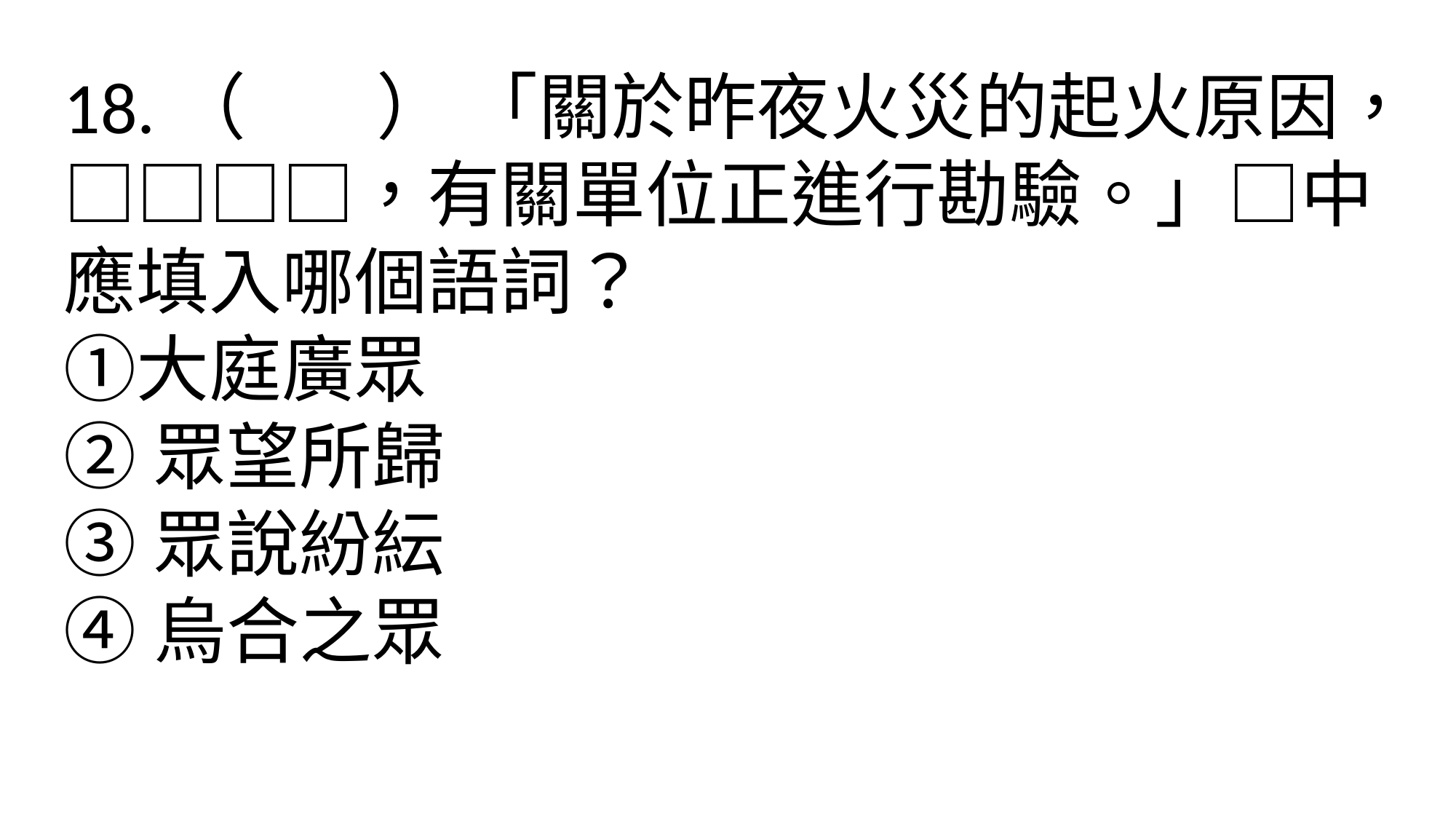

18.（        ） 「關於昨夜火災的起火原因，□□□□，有關單位正進行勘驗。」□中應填入哪個語詞？　
①大庭廣眾
②眾望所歸
③眾說紛紜
④烏合之眾